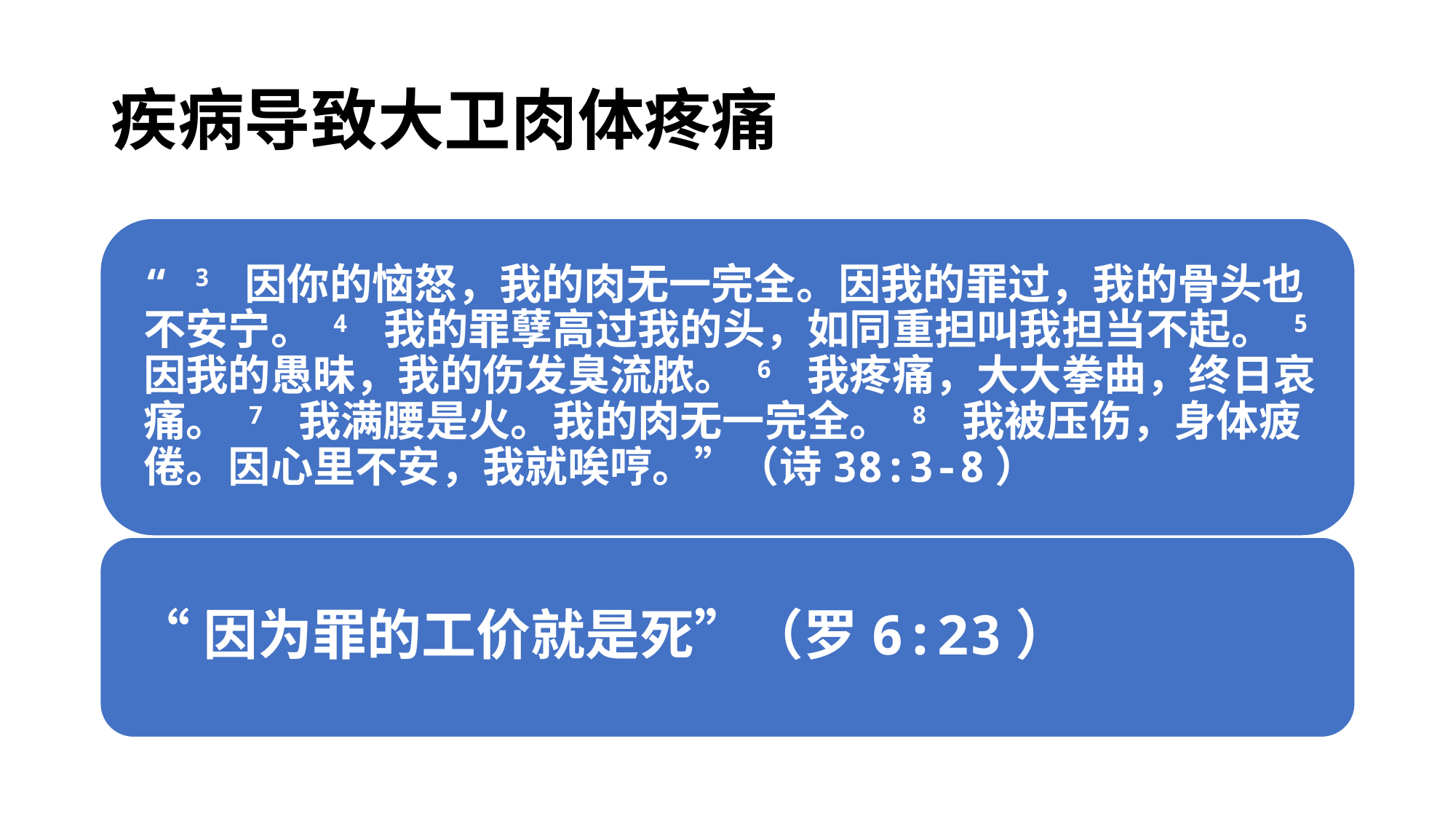

# 疾病导致大卫肉体疼痛
“ 3 因你的恼怒，我的肉无一完全。因我的罪过，我的骨头也不安宁。 4 我的罪孽高过我的头，如同重担叫我担当不起。 5 因我的愚昧，我的伤发臭流脓。 6 我疼痛，大大拳曲，终日哀痛。 7 我满腰是火。我的肉无一完全。 8 我被压伤，身体疲倦。因心里不安，我就唉哼。”（诗38:3-8）
“因为罪的工价就是死”（罗6:23）